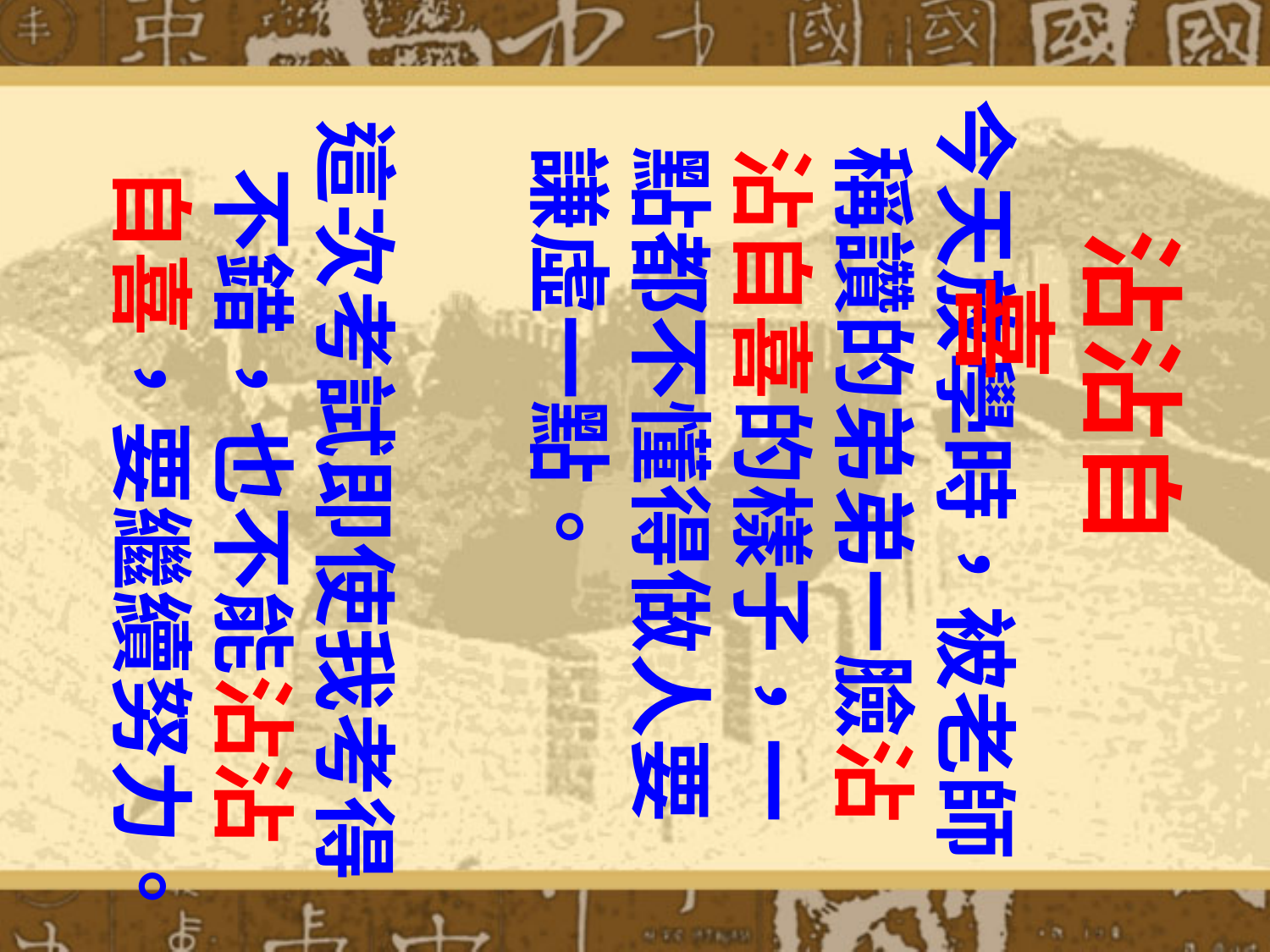

今天放學時，被老師稱讚的弟弟一臉沾沾自喜的樣子，一點都不懂得做人要謙虛一點。
這次考試即使我考得不錯，也不能沾沾自喜，要繼續努力。
沾沾自喜